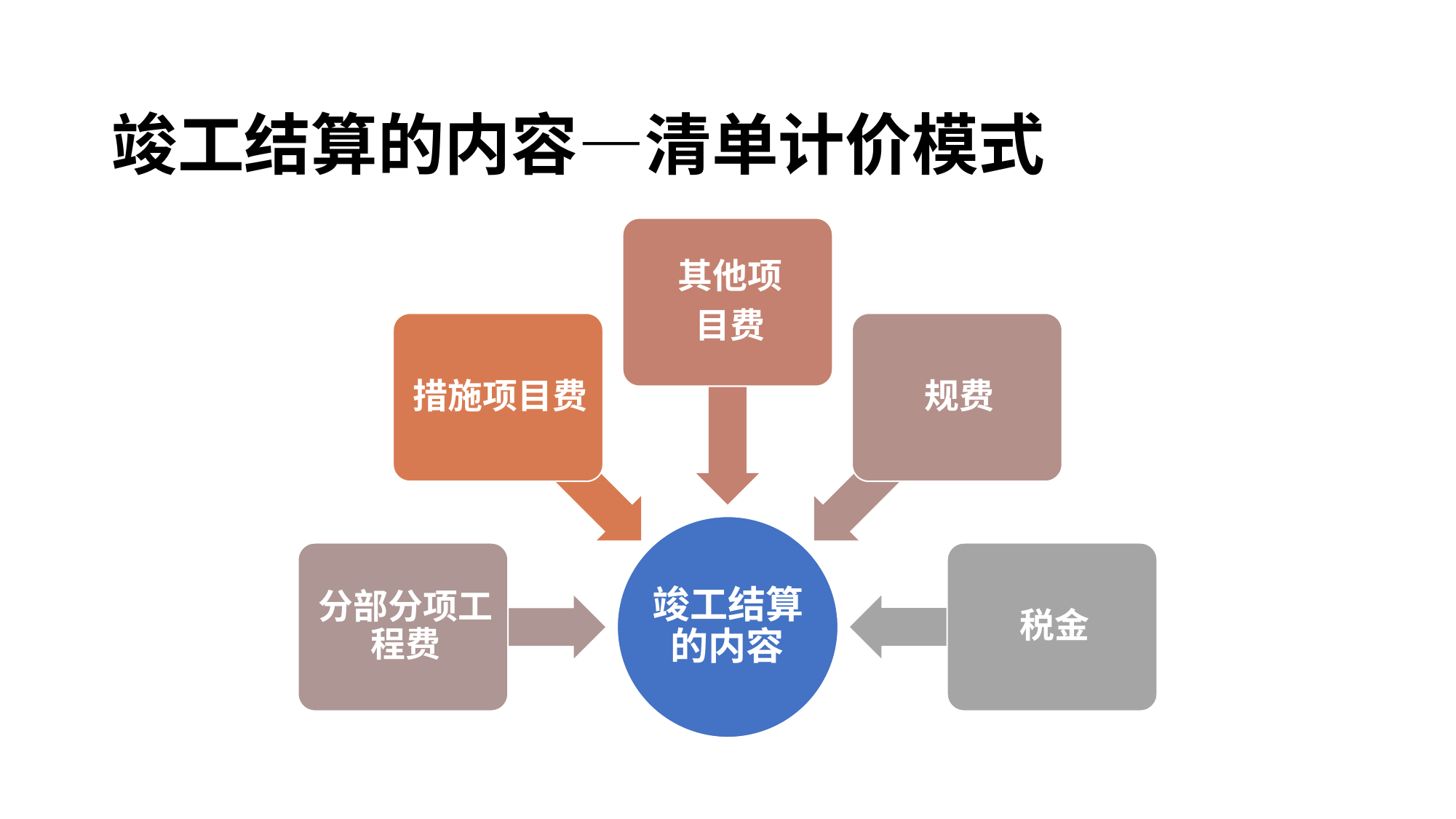

# 竣工结算的内容—清单计价模式
竣工结算的内容
分部分项工程费
措施项目费
其他项
目费
规费
税金